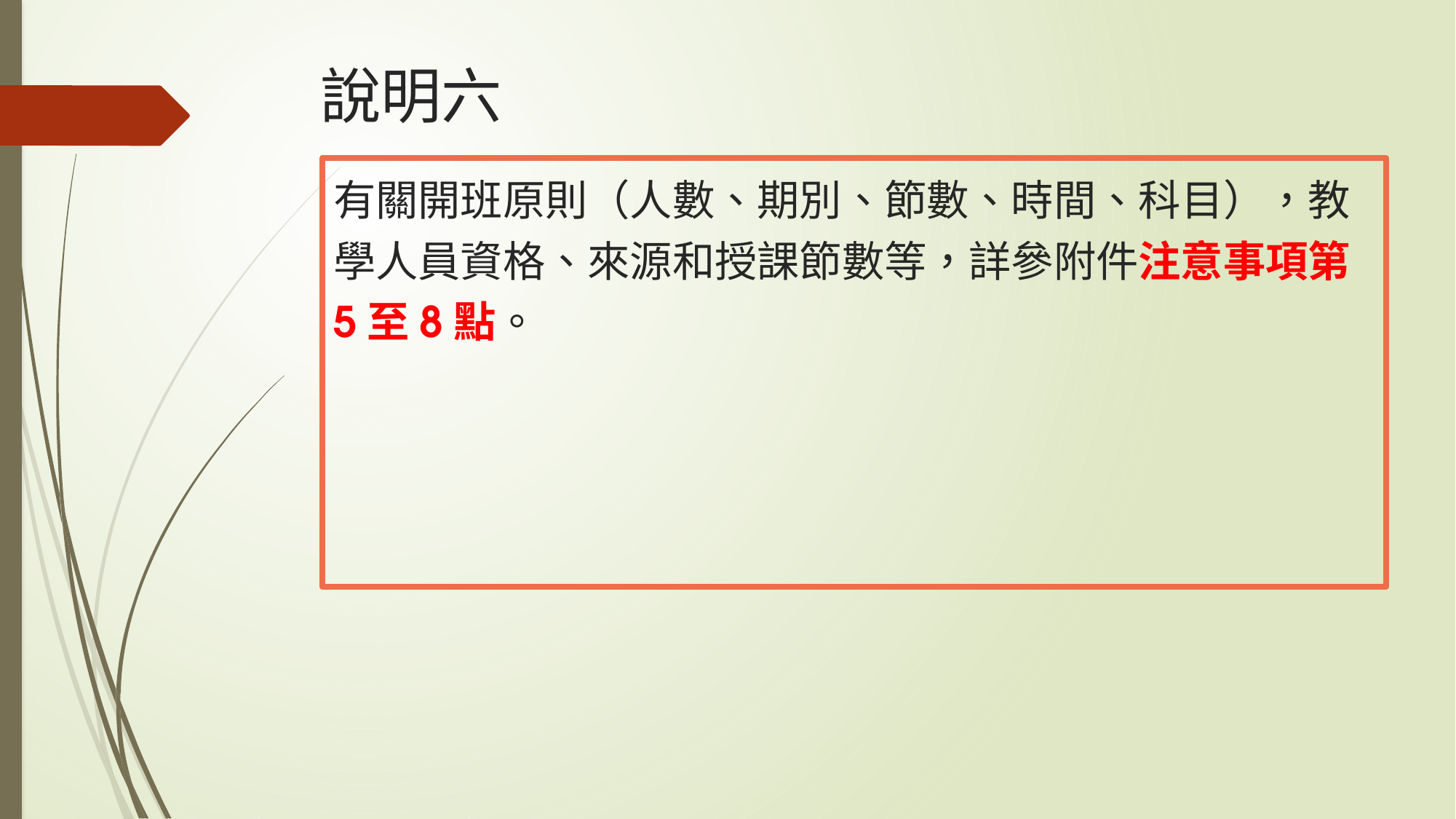

# 說明六
有關開班原則（人數、期別、節數、時間、科目），教學人員資格、來源和授課節數等，詳參附件注意事項第5至8點。